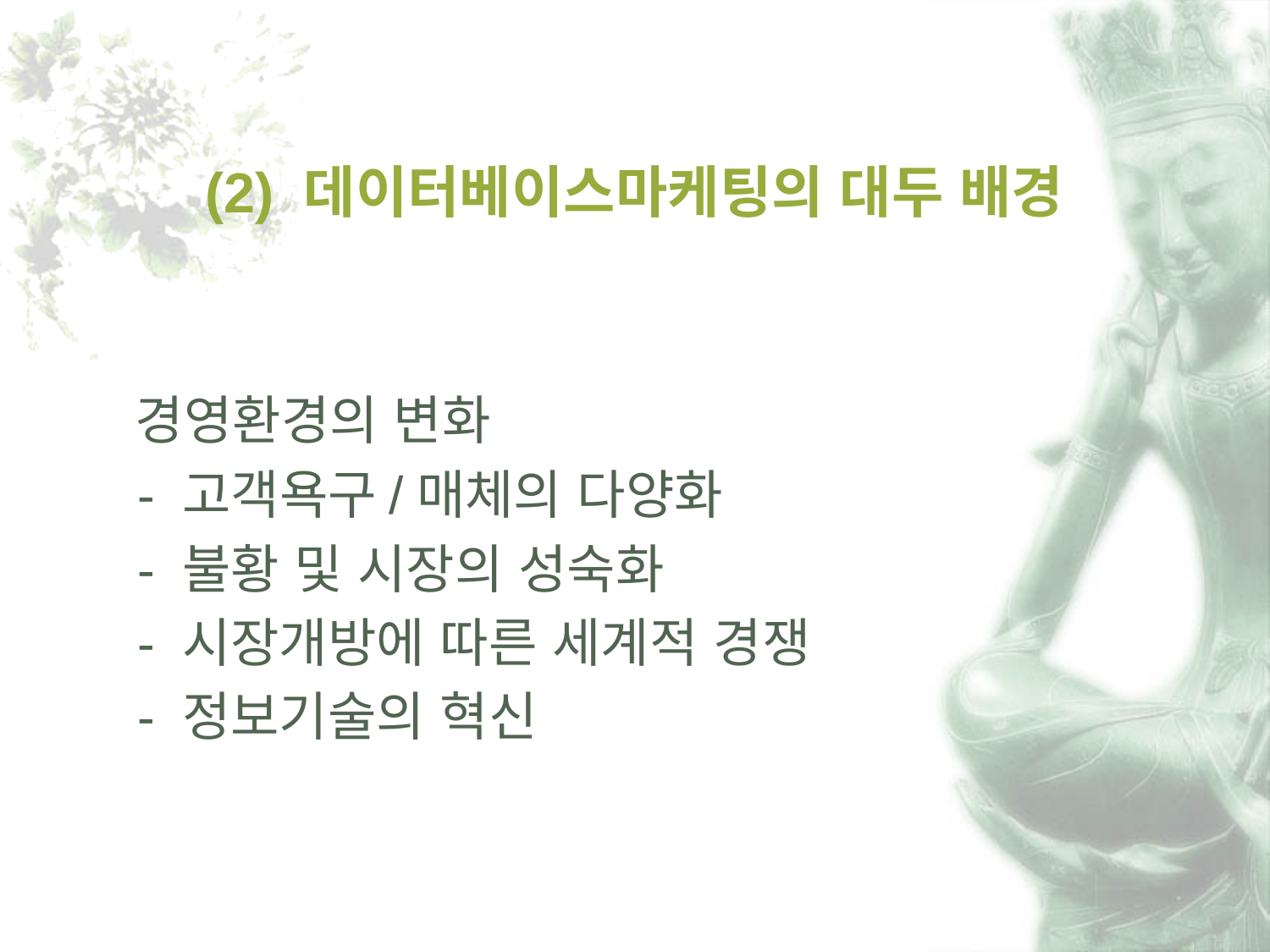

# (2) 데이터베이스마케팅의 대두 배경
 경영환경의 변화
  - 고객욕구/매체의 다양화
  - 불황 및 시장의 성숙화
  - 시장개방에 따른 세계적 경쟁
  - 정보기술의 혁신